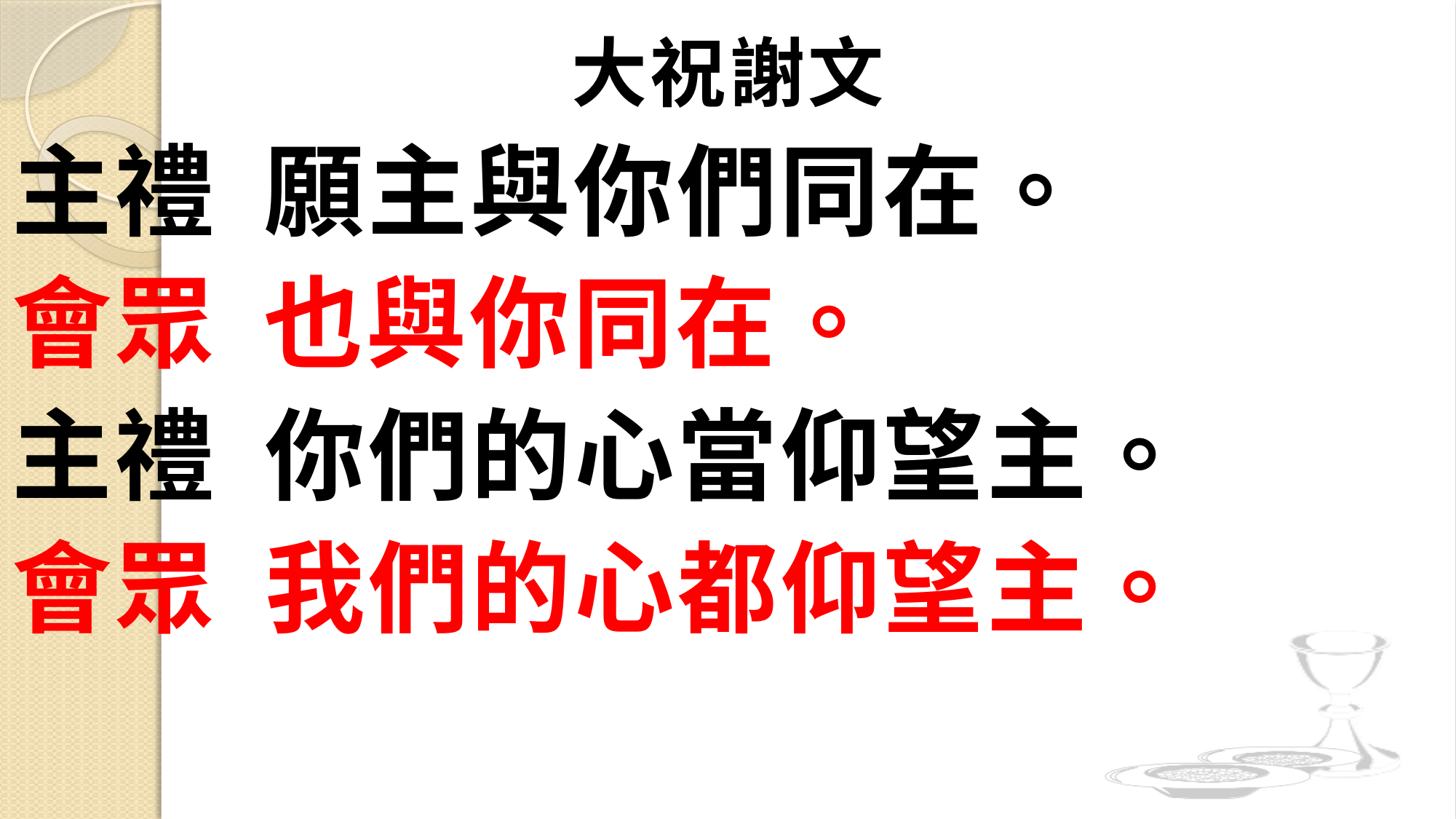

大祝謝文
主禮
願主與你們同在。
會眾
也與你同在。
主禮
你們的心當仰望主。
會眾
我們的心都仰望主。